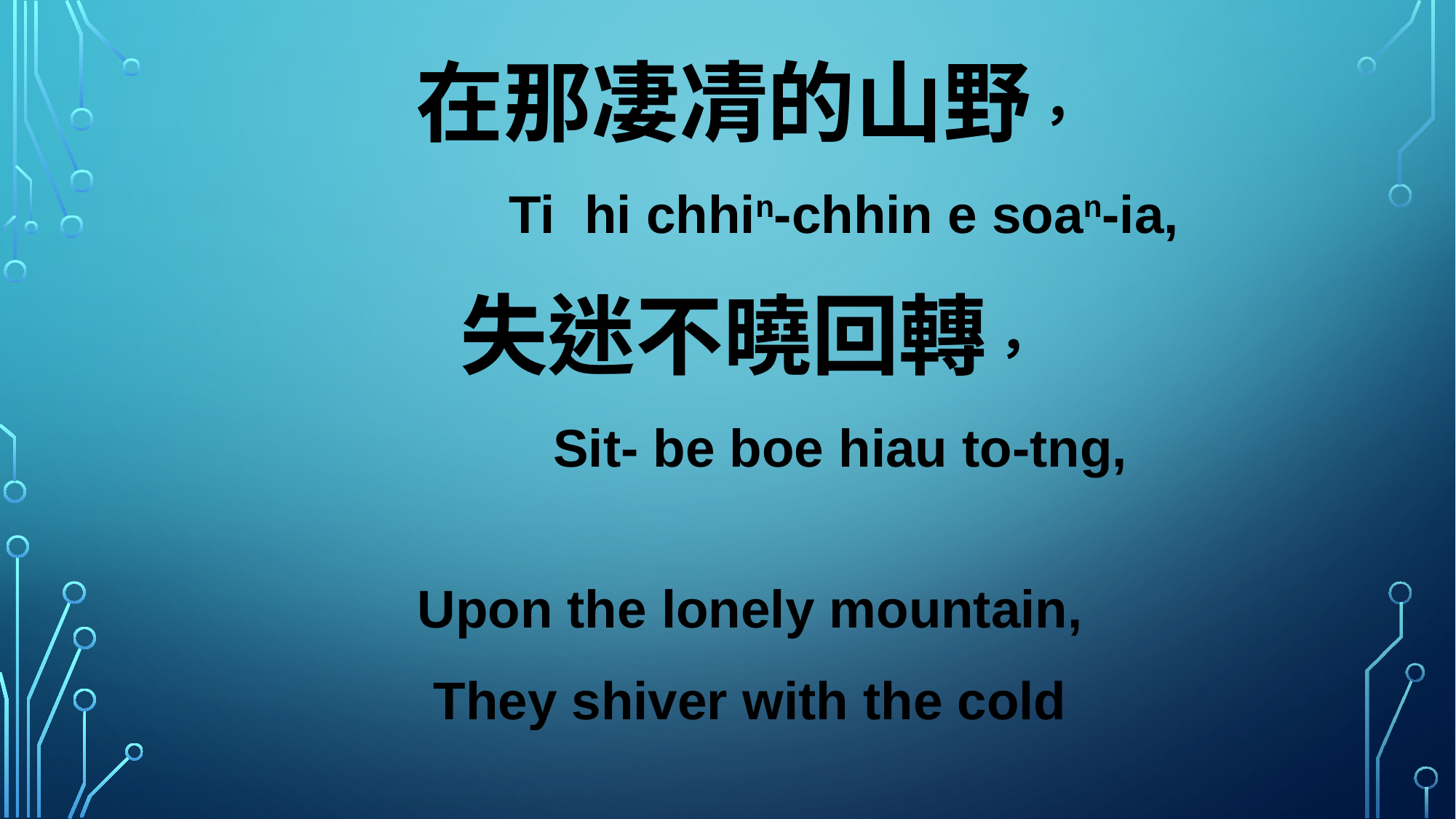

在那凄凊的山野，
                   Ti  hi chhin-chhin e soan-ia,
失迷不曉回轉，
                      Sit- be boe hiau to-tng,

Upon the lonely mountain,
They shiver with the cold